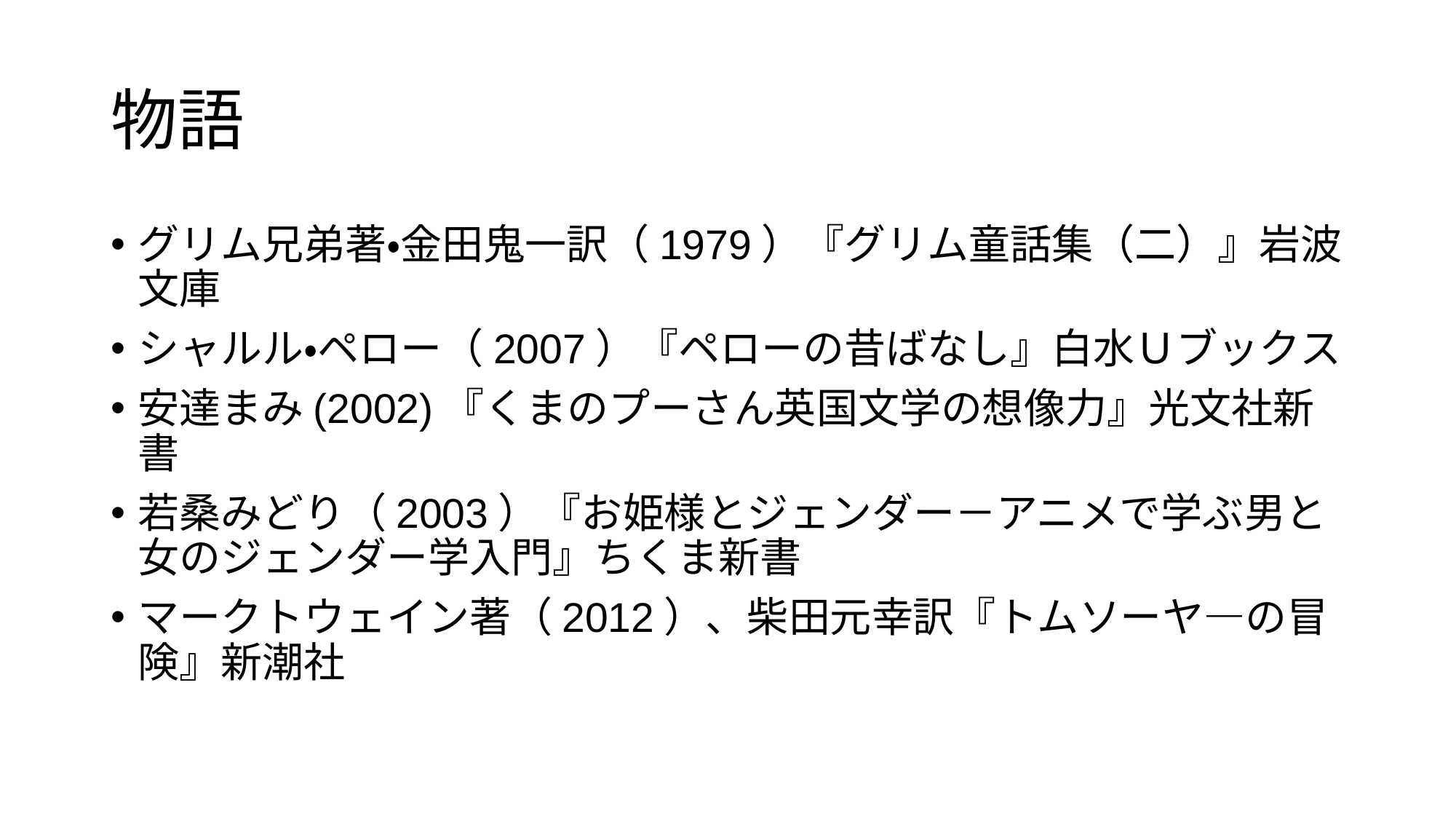

# 物語
グリム兄弟著・金田鬼一訳（1979）『グリム童話集（二）』岩波文庫
シャルル・ペロー（2007）『ペローの昔ばなし』白水Ｕブックス
安達まみ(2002)『くまのプーさん英国文学の想像力』光文社新書
若桑みどり（2003）『お姫様とジェンダー－アニメで学ぶ男と女のジェンダー学入門』ちくま新書
マークトウェイン著（2012）、柴田元幸訳『トムソーヤ―の冒険』新潮社